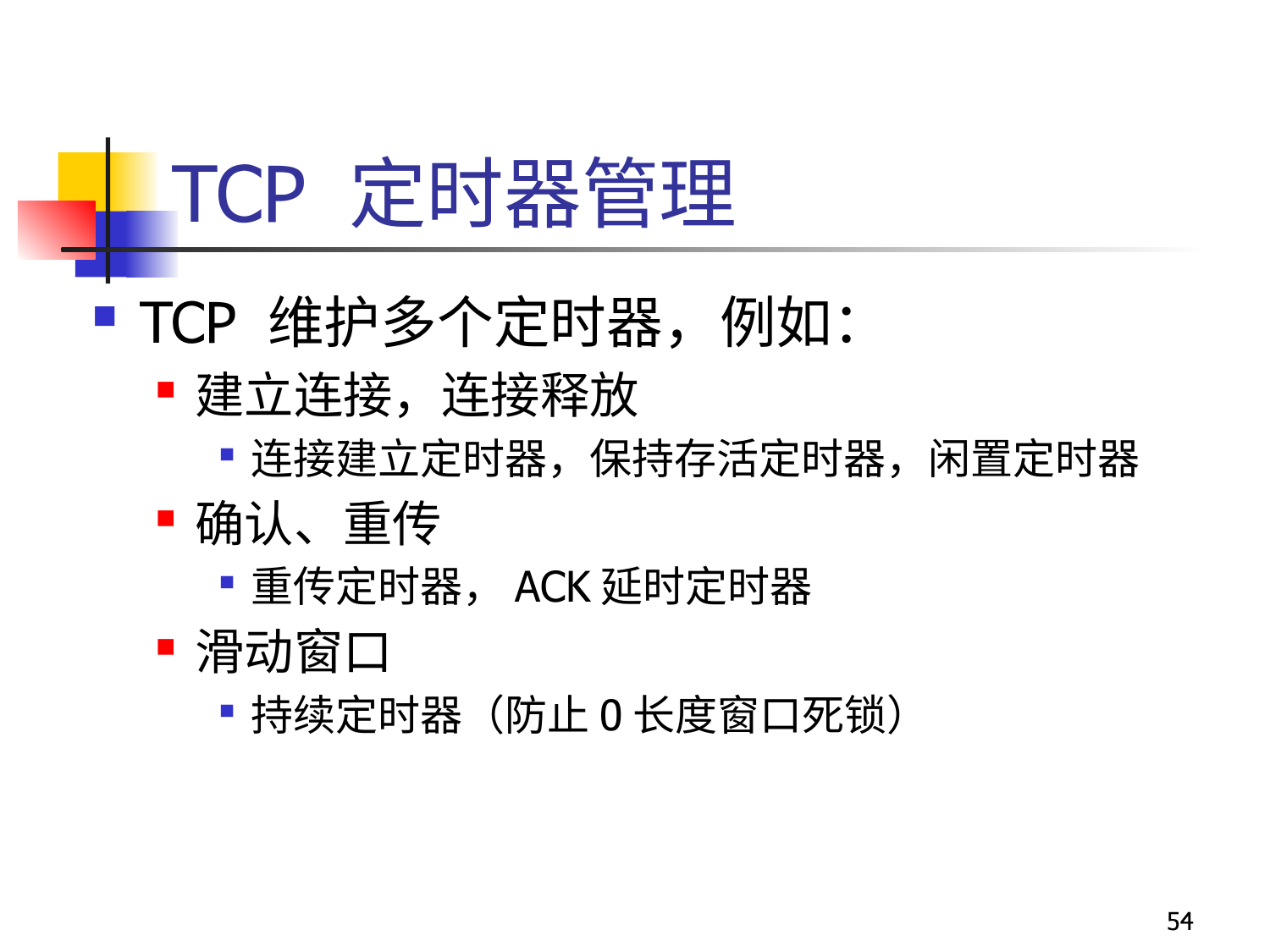

# TCP 定时器管理
TCP 维护多个定时器，例如：
建立连接，连接释放
连接建立定时器，保持存活定时器，闲置定时器
确认、重传
重传定时器，ACK延时定时器
滑动窗口
持续定时器（防止0长度窗口死锁）
54